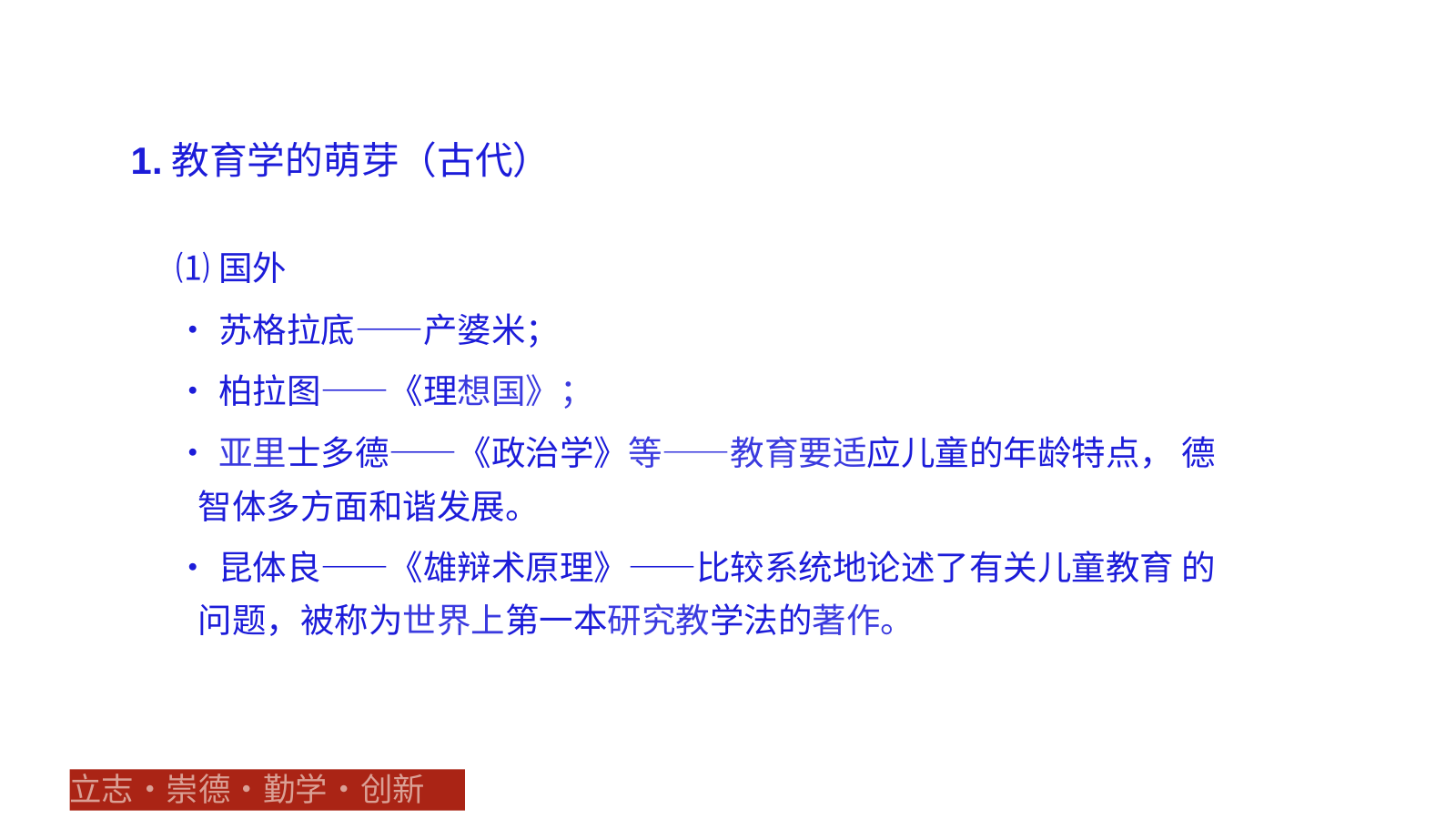

1.教育学的萌芽（古代）
⑴国外
•苏格拉底——产婆米；
•柏拉图——《理想国》；
•亚里士多德——《政治学》等——教育要适应儿童的年龄特点， 德智体多方面和谐发展。
•昆体良——《雄辩术原理》——比较系统地论述了有关儿童教育 的问题，被称为世界上第一本研究教学法的著作。
立志•崇德•勤学•创新